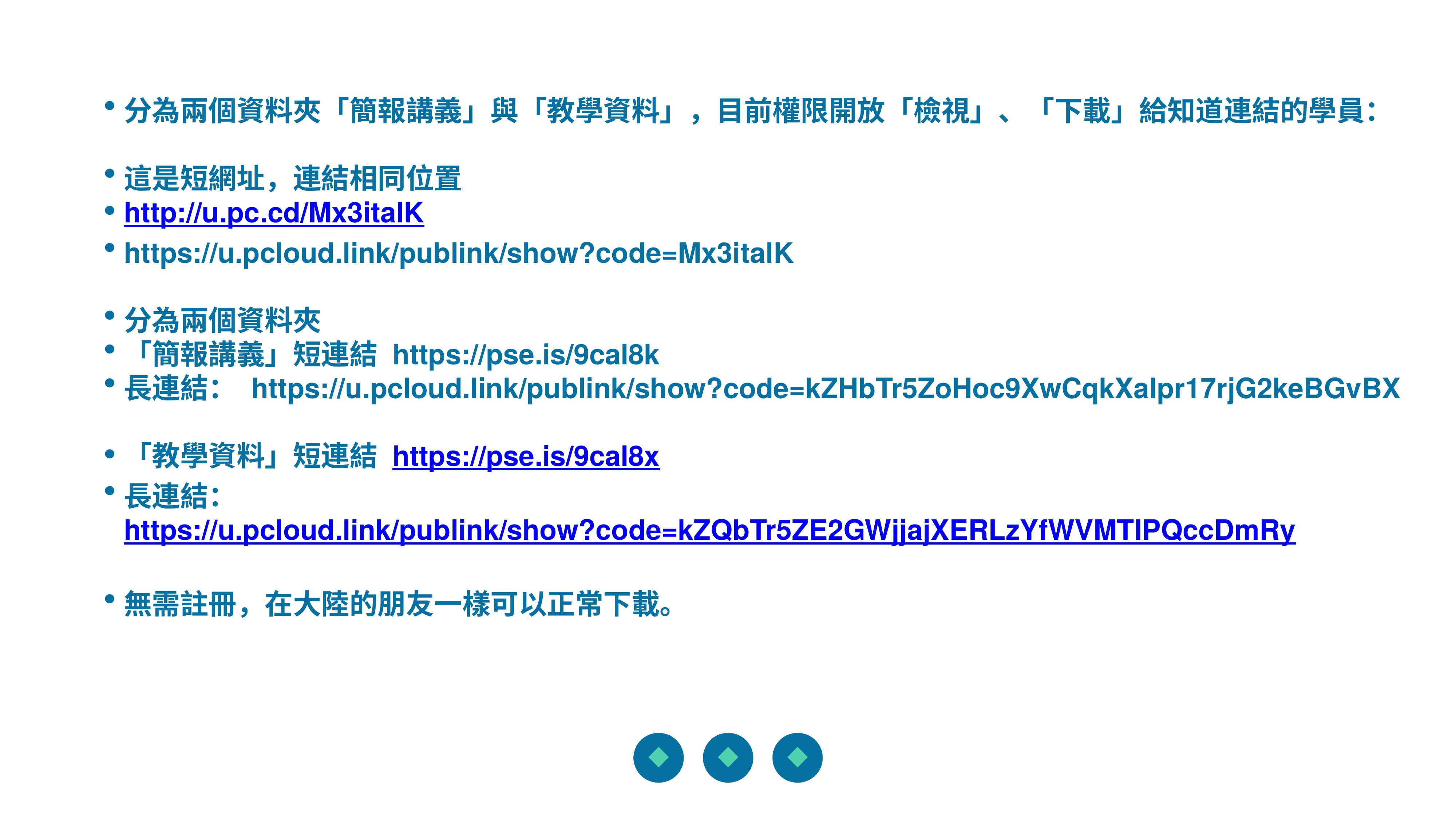

分為兩個資料夾「簡報講義」與「教學資料」，目前權限開放「檢視」、「下載」給知道連結的學員：

這是短網址，連結相同位置
http://u.pc.cd/Mx3italK
https://u.pcloud.link/publink/show?code=Mx3italK

分為兩個資料夾
「簡報講義」短連結 https://pse.is/9cal8k
長連結： https://u.pcloud.link/publink/show?code=kZHbTr5ZoHoc9XwCqkXalpr17rjG2keBGvBX

「教學資料」短連結 https://pse.is/9cal8x
長連結： https://u.pcloud.link/publink/show?code=kZQbTr5ZE2GWjjajXERLzYfWVMTIPQccDmRy

無需註冊，在大陸的朋友一樣可以正常下載。